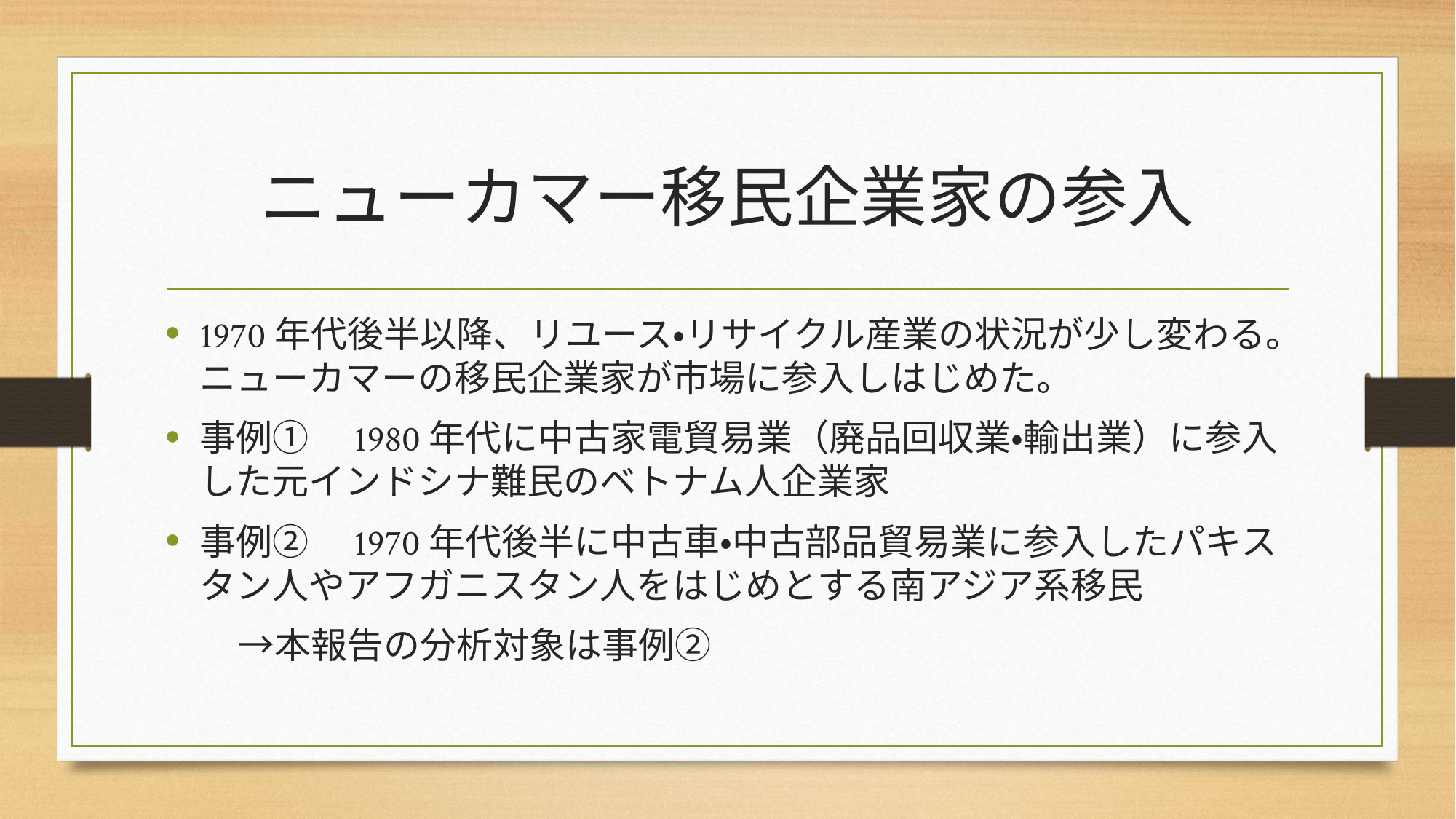

# ニューカマー移民企業家の参入
1970年代後半以降、リユース・リサイクル産業の状況が少し変わる。ニューカマーの移民企業家が市場に参入しはじめた。
事例①　1980年代に中古家電貿易業（廃品回収業・輸出業）に参入した元インドシナ難民のベトナム人企業家
事例②　1970年代後半に中古車・中古部品貿易業に参入したパキスタン人やアフガニスタン人をはじめとする南アジア系移民
　　→本報告の分析対象は事例②